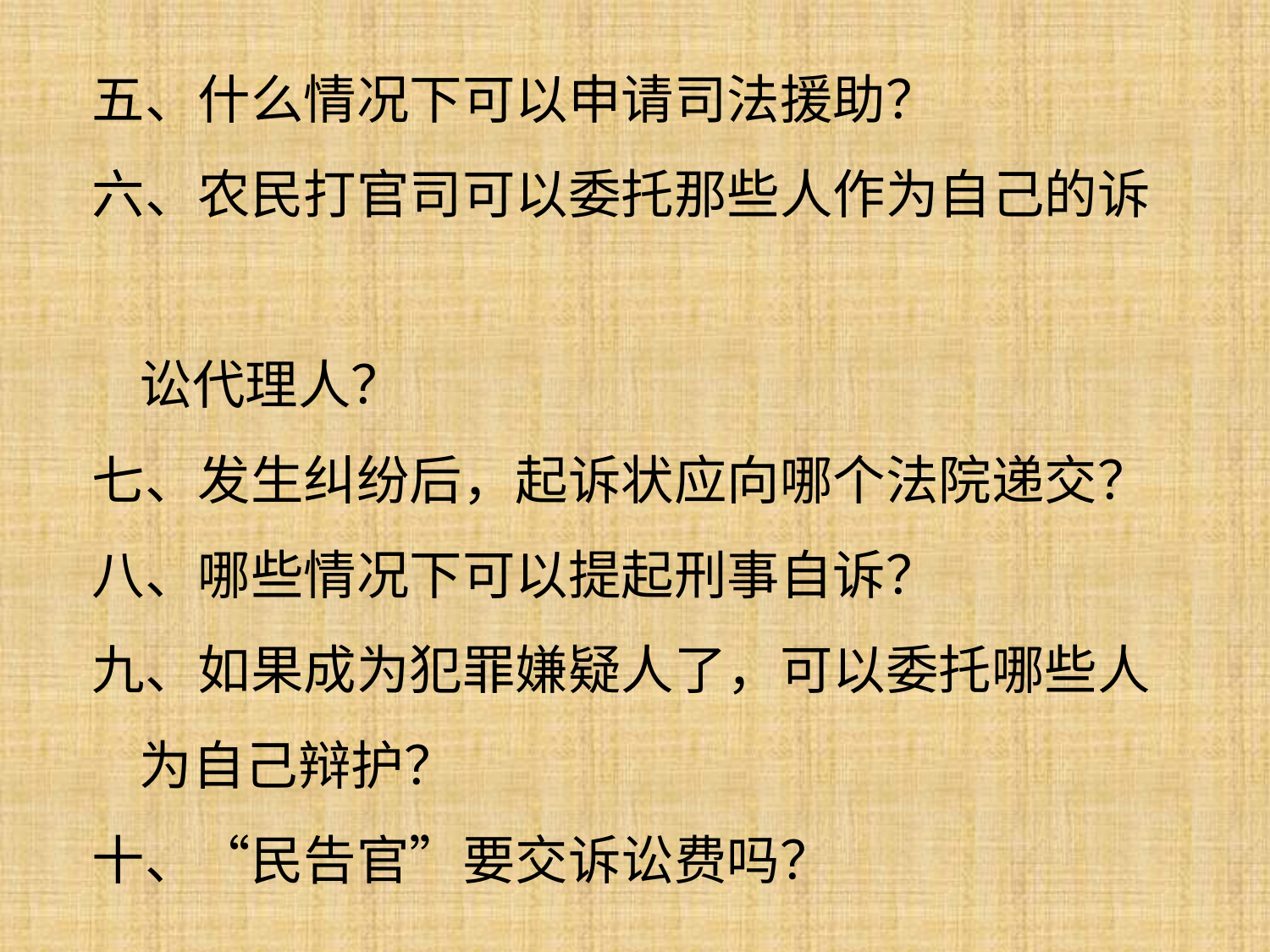

# 五、什么情况下可以申请司法援助？ 六、农民打官司可以委托那些人作为自己的诉 讼代理人？ 七、发生纠纷后，起诉状应向哪个法院递交？ 八、哪些情况下可以提起刑事自诉？ 九、如果成为犯罪嫌疑人了，可以委托哪些人 为自己辩护？ 十、“民告官”要交诉讼费吗？